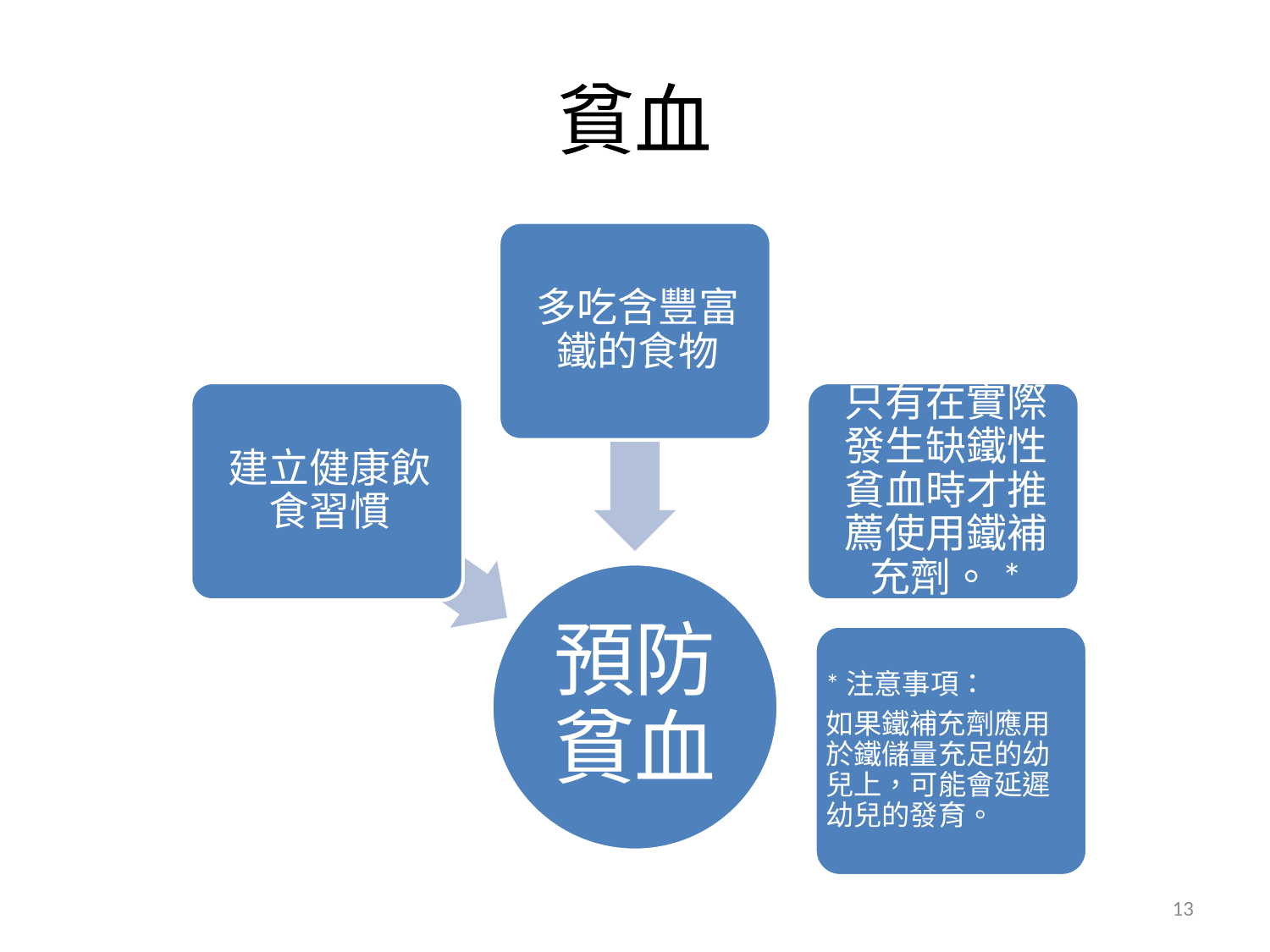

# 貧血
預防貧血
建立健康飲食習慣
多吃含豐富
鐵的食物
只有在實際發生缺鐵性貧血時才推薦使用鐵補充劑。*

*注意事項：
如果鐵補充劑應用於鐵儲量充足的幼兒上，可能會延遲幼兒的發育。
13